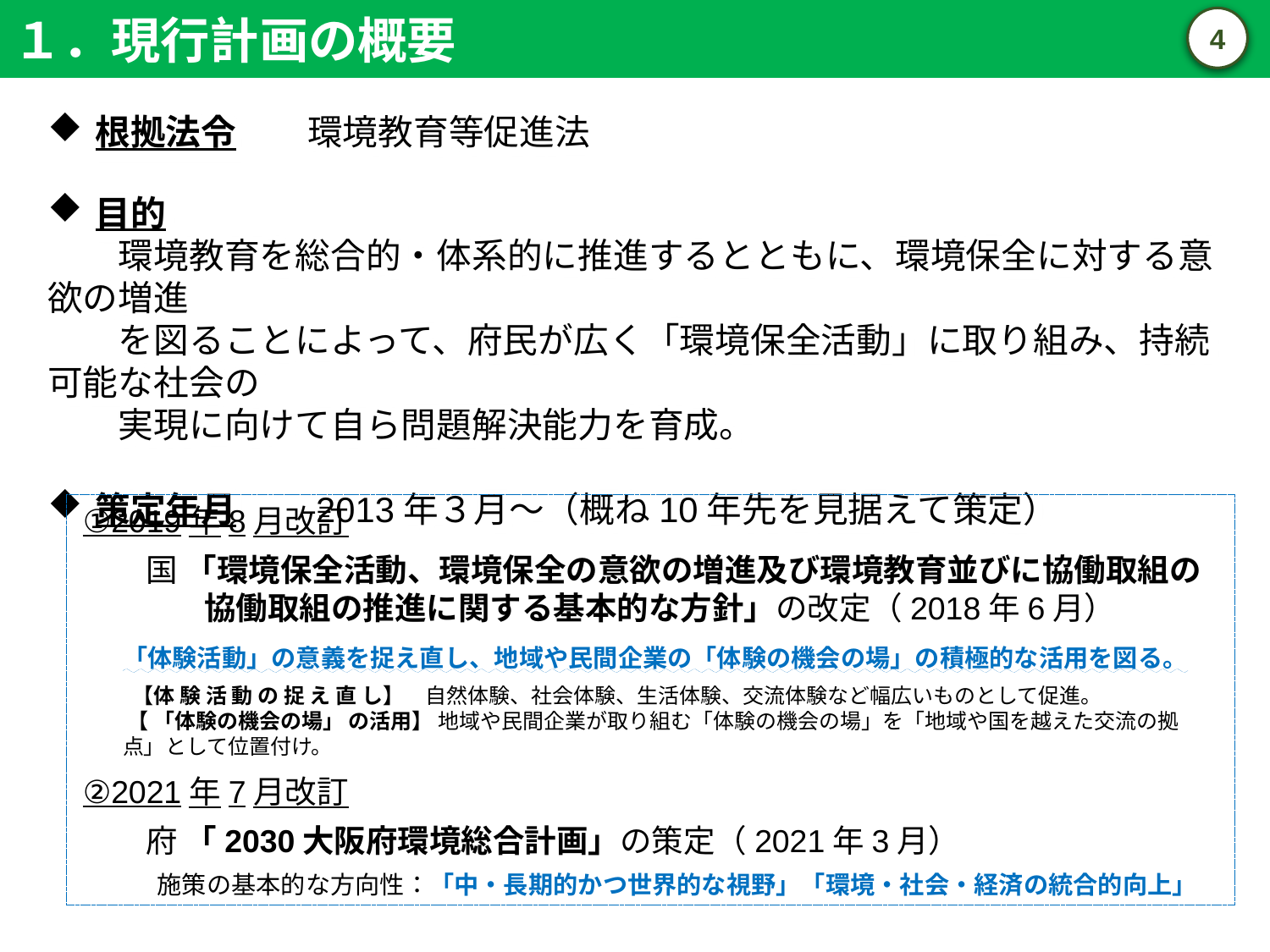

１．現行計画の概要
4
根拠法令　　環境教育等促進法

目的
　　環境教育を総合的・体系的に推進するとともに、環境保全に対する意欲の増進　
　　を図ることによって、府民が広く「環境保全活動」に取り組み、持続可能な社会の
　　実現に向けて自ら問題解決能力を育成。

策定年月　　2013年３月～（概ね10年先を見据えて策定）
①2019年8月改訂
　　国 「環境保全活動、環境保全の意欲の増進及び環境教育並びに協働取組の
　 　　協働取組の推進に関する基本的な方針」の改定（2018年6月）

②2021年7月改訂
　　府 「2030大阪府環境総合計画」の策定（2021年3月）
　　　施策の基本的な方向性：「中・長期的かつ世界的な視野」「環境・社会・経済の統合的向上」
「体験活動」の意義を捉え直し、地域や民間企業の「体験の機会の場」の積極的な活用を図る。
 【体 験 活 動 の 捉 え 直 し】　自然体験、社会体験、生活体験、交流体験など幅広いものとして促進。
 【 「体験の機会の場」 の活用】 地域や民間企業が取り組む「体験の機会の場」を「地域や国を越えた交流の拠点」として位置付け。